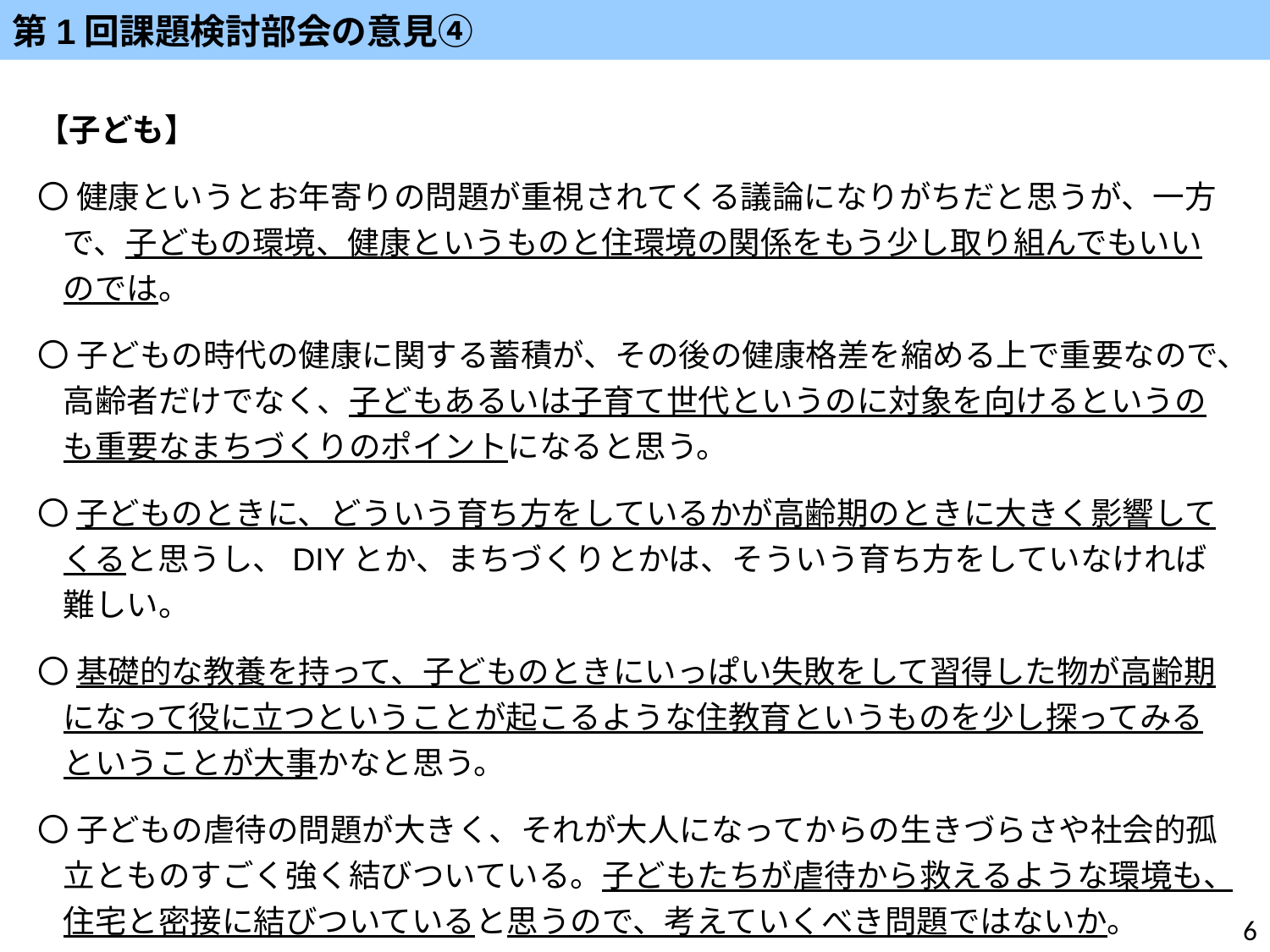

第1回課題検討部会の意見④
【子ども】
〇 健康というとお年寄りの問題が重視されてくる議論になりがちだと思うが、一方で、子どもの環境、健康というものと住環境の関係をもう少し取り組んでもいいのでは。
〇 子どもの時代の健康に関する蓄積が、その後の健康格差を縮める上で重要なので、高齢者だけでなく、子どもあるいは子育て世代というのに対象を向けるというのも重要なまちづくりのポイントになると思う。
〇 子どものときに、どういう育ち方をしているかが高齢期のときに大きく影響してくると思うし、DIYとか、まちづくりとかは、そういう育ち方をしていなければ難しい。
〇 基礎的な教養を持って、子どものときにいっぱい失敗をして習得した物が高齢期になって役に立つということが起こるような住教育というものを少し探ってみるということが大事かなと思う。
〇 子どもの虐待の問題が大きく、それが大人になってからの生きづらさや社会的孤立とものすごく強く結びついている。子どもたちが虐待から救えるような環境も、住宅と密接に結びついていると思うので、考えていくべき問題ではないか。
6